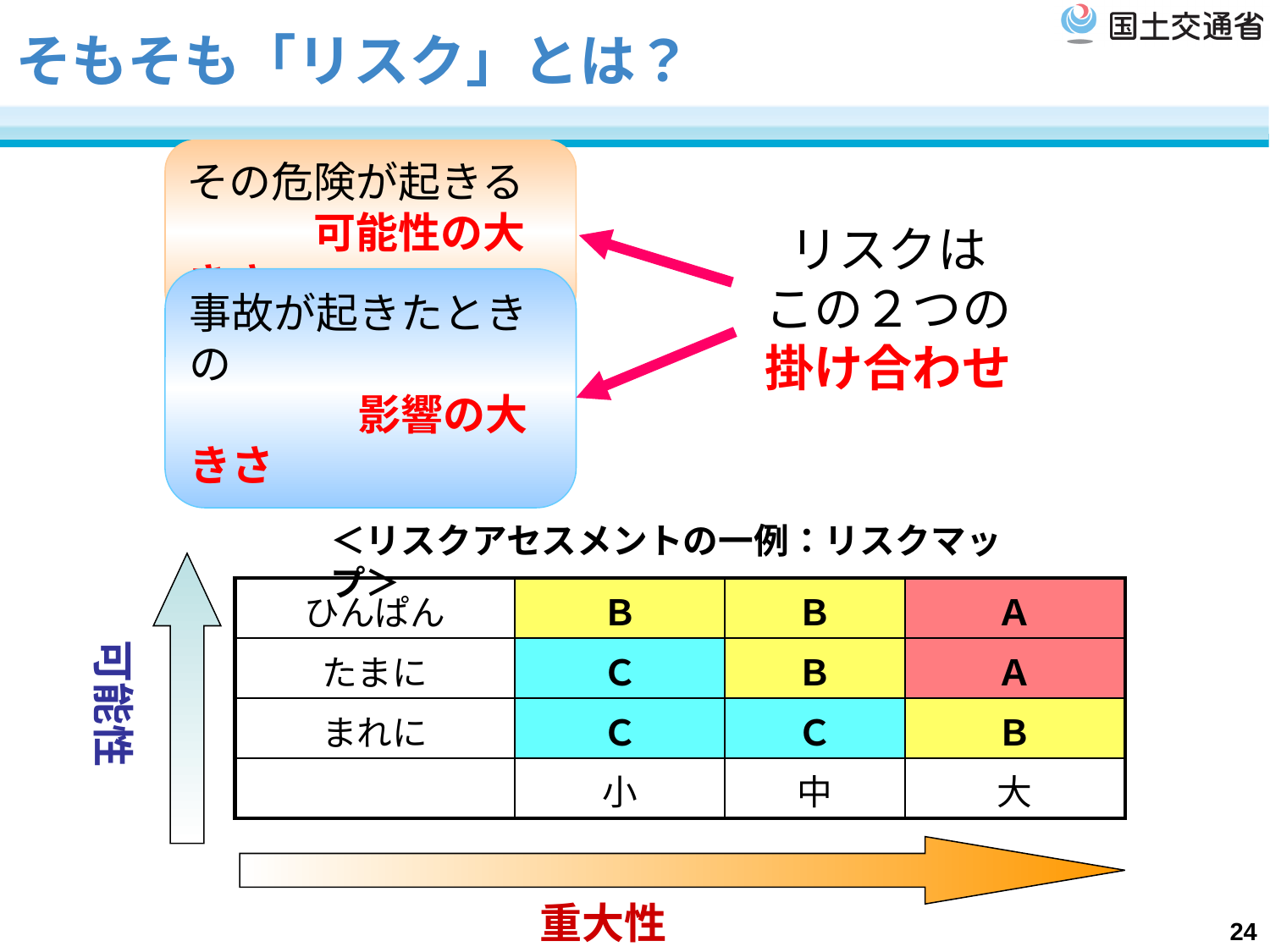

# そもそも「リスク」とは？
その危険が起きる
　　　可能性の大きさ
リスクは
この２つの
掛け合わせ
事故が起きたときの
　　　　影響の大きさ
＜リスクアセスメントの一例：リスクマップ＞

| ひんぱん | Ｂ | Ｂ | Ａ |
| --- | --- | --- | --- |
| たまに | Ｃ | Ｂ | Ａ |
| まれに | Ｃ | Ｃ | Ｂ |
|  | 小 | 中 | 大 |
可能性

重大性
24